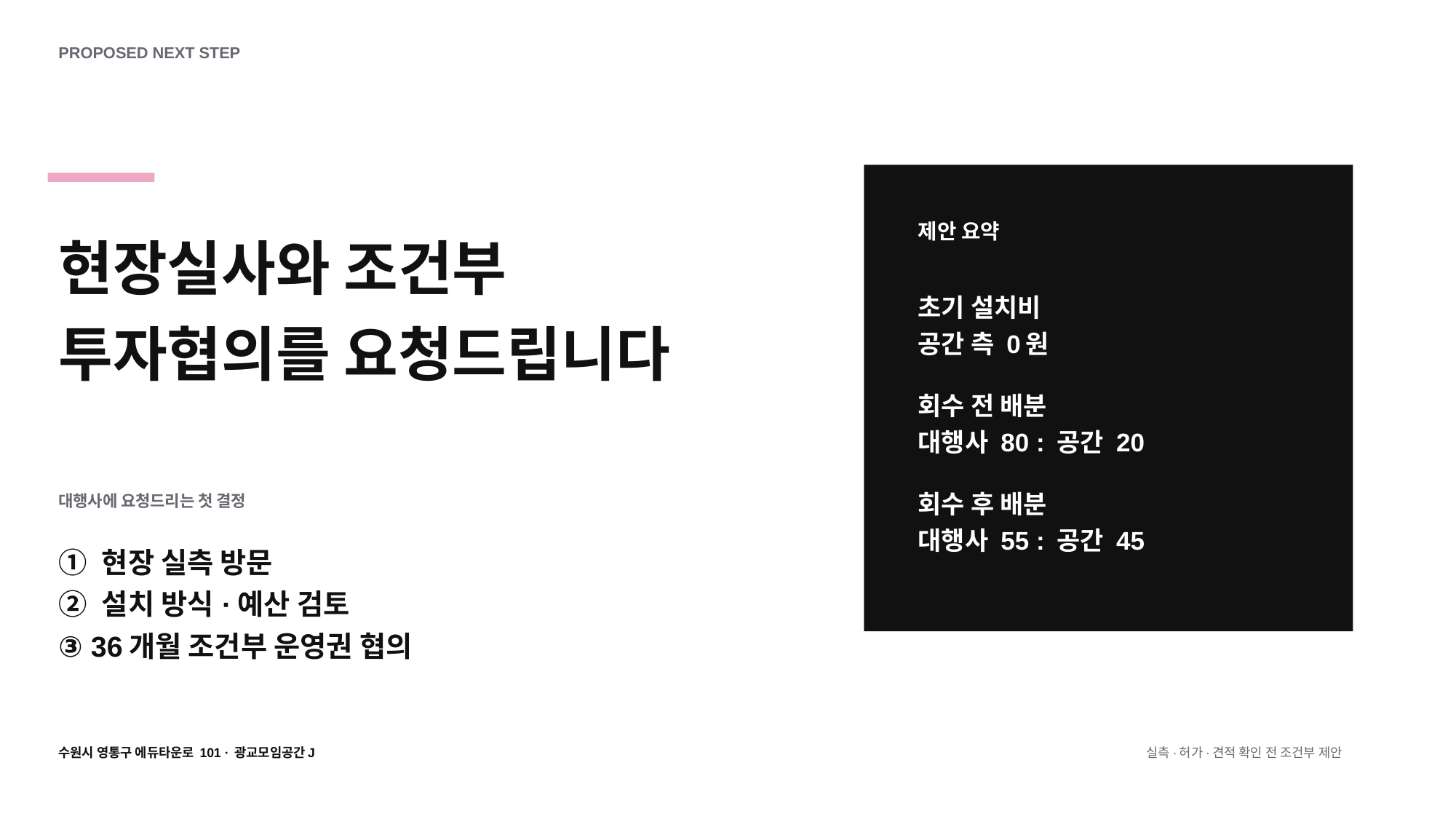

PROPOSED NEXT STEP

제안 요약
현장실사와 조건부
투자협의를 요청드립니다
초기 설치비
공간 측 0원

회수 전 배분
대행사 80 : 공간 20

회수 후 배분
대행사 55 : 공간 45
대행사에 요청드리는 첫 결정
① 현장 실측 방문
② 설치 방식·예산 검토
③ 36개월 조건부 운영권 협의
수원시 영통구 에듀타운로 101 · 광교모임공간J
실측·허가·견적 확인 전 조건부 제안